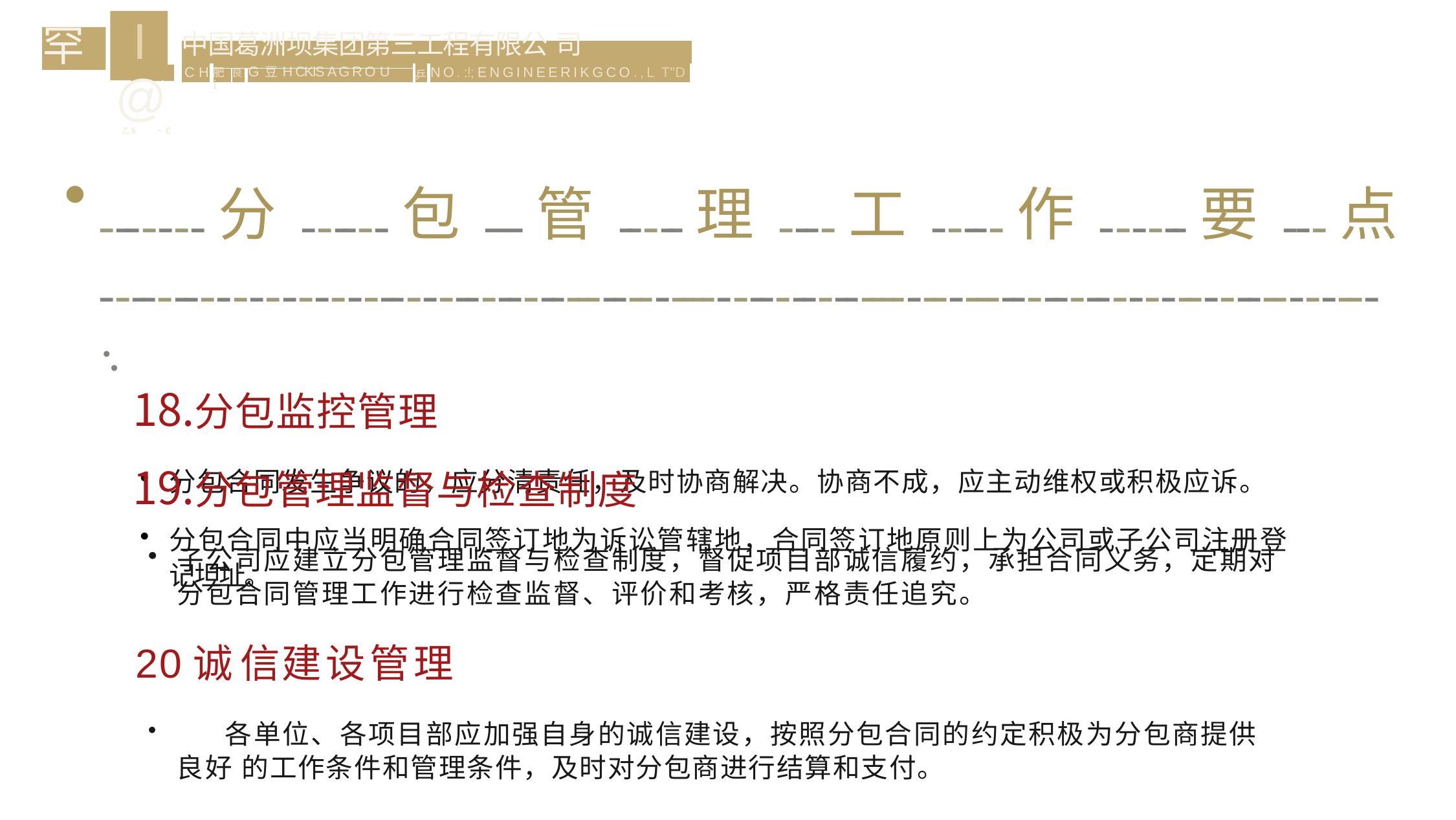

# I@
乙s	- c
罕
| 中 国 葛 洲 坝 集 团 第 三 工 程 有 限 公 司 |  |  |  |  |  |
| --- | --- | --- | --- | --- | --- |
| C H |  |  |  | 乒 | N O . :!; ENGINEERIKGCO.,L T"D |
|  | 肥i | 良 | G 豆 H CKIS A G R O U |  |  |

-------分------包---管-----理----工-----作------要---点 ------------------------------------------------------------------------------------------·.
分包监控管理
分包合同发生争议的，应分清责任，及时协商解决。协商不成，应主动维权或积极应诉。
分包合同中应当明确合同签订地为诉讼管辖地，合同签订地原则上为公司或子公司注册登 记坦址。
分包管理监督与检查制度
子公司应建立分包管理监督与检查制度，督促项目部诚信履约，承担合同义务，定期对 分包合同管理工作进行检查监督、评价和考核，严格责任追究。

20诚信建设管理
	各单位、各项目部应加强自身的诚信建设，按照分包合同的约定积极为分包商提供良好 的工作条件和管理条件，及时对分包商进行结算和支付。